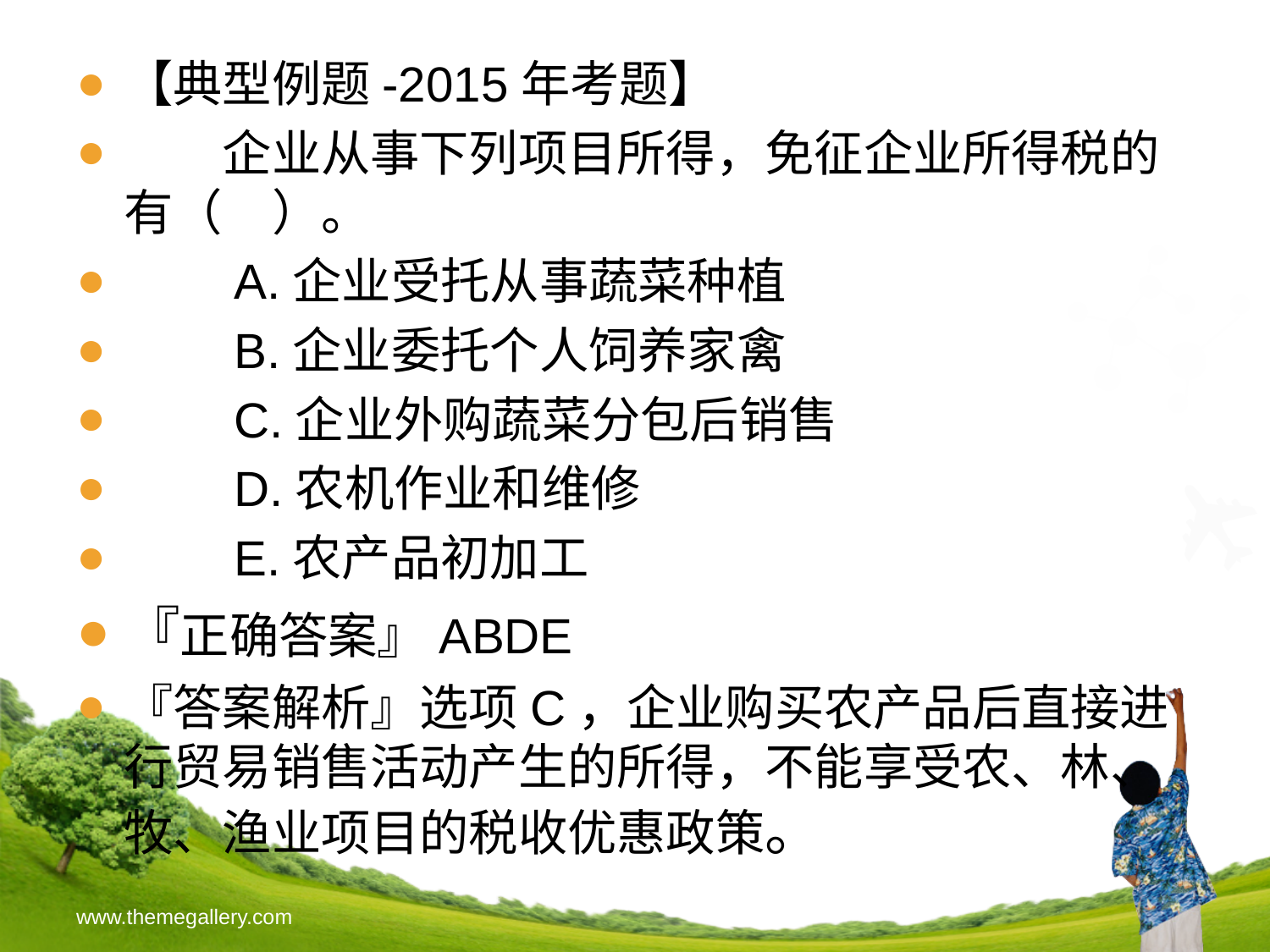

【典型例题-2015年考题】
　　企业从事下列项目所得，免征企业所得税的有（　）。
　　A.企业受托从事蔬菜种植
　　B.企业委托个人饲养家禽
　　C.企业外购蔬菜分包后销售
　　D.农机作业和维修
　　E.农产品初加工
『正确答案』ABDE
『答案解析』选项C，企业购买农产品后直接进行贸易销售活动产生的所得，不能享受农、林、牧、渔业项目的税收优惠政策。

www.themegallery.com